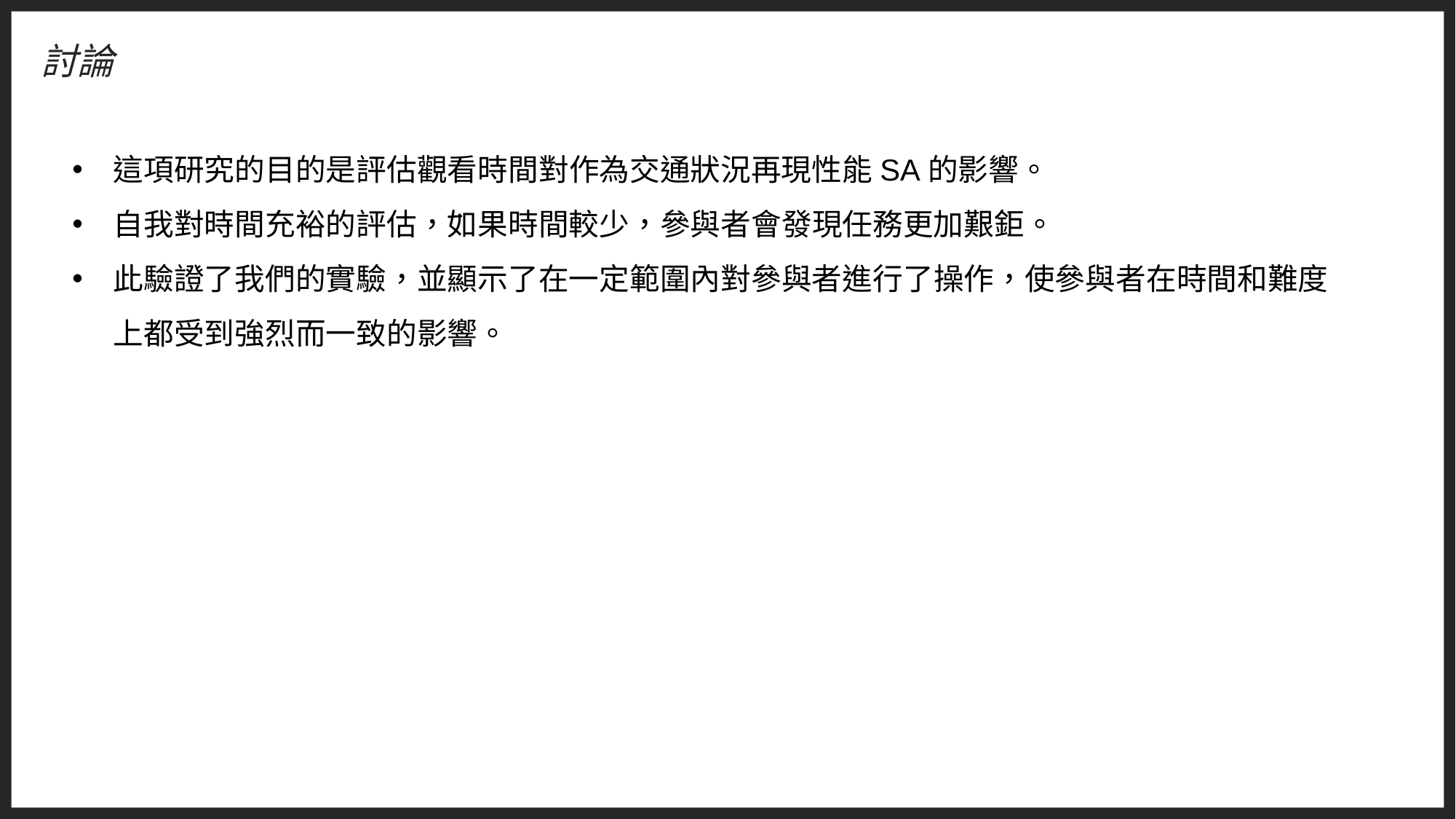

討論
這項研究的目的是評估觀看時間對作為交通狀況再現性能SA的影響。
自我對時間充裕的評估，如果時間較少，參與者會發現任務更加艱鉅。
此驗證了我們的實驗，並顯示了在一定範圍內對參與者進行了操作，使參與者在時間和難度上都受到強烈而一致的影響。